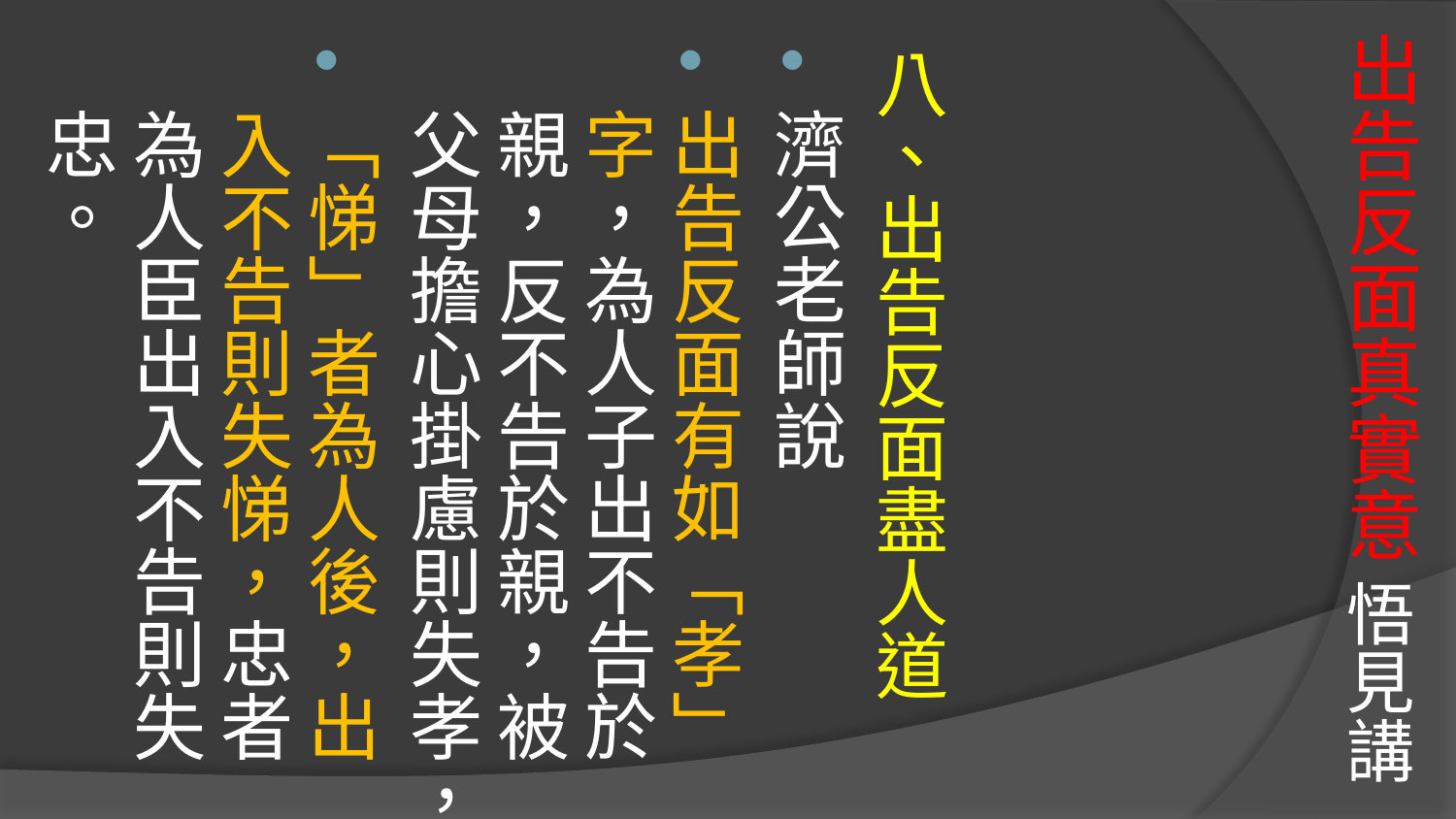

# 出告反面真實意 悟見講
八、出告反面盡人道
濟公老師說
出告反面有如「孝」字，為人子出不告於親，反不告於親，被父母擔心掛慮則失孝，
「悌」者為人後，出入不告則失悌，忠者為人臣出入不告則失忠。